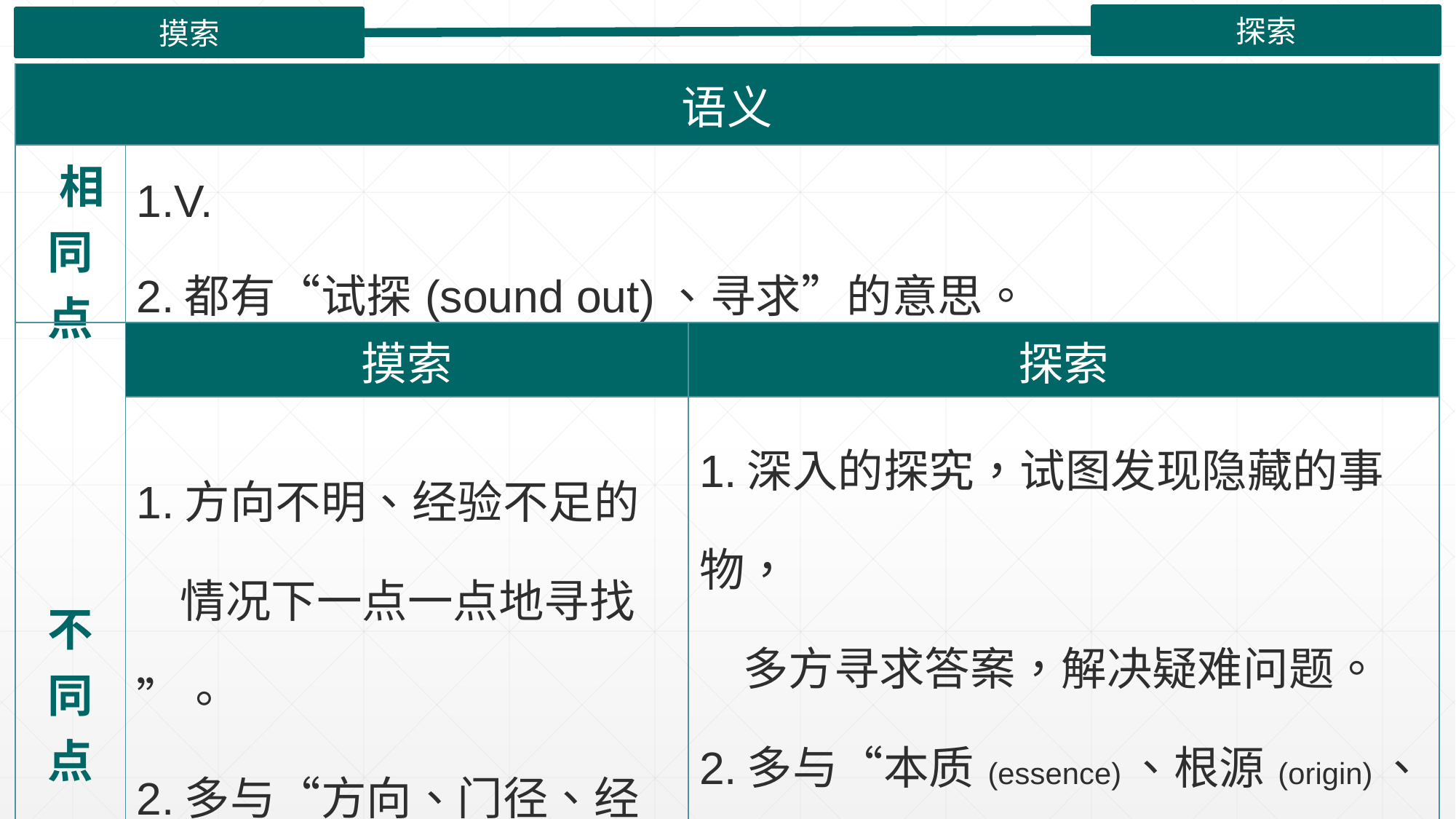

探索
摸索
| 语义 |  |  |
| --- | --- | --- |
| 相同点 | 1.V. 2.都有“试探(sound out)、寻求”的意思。 |  |
| 不同点 | 摸索 | 探索 |
|  | 1.方向不明、经验不足的 情况下一点一点地寻找”。 2.多与“方向、门径、经验、 方法”等搭配。 | 1.深入的探究，试图发现隐藏的事物， 多方寻求答案，解决疑难问题。 2.多与“本质(essence)、根源(origin)、奥 秘(mystery)、规律、原因、知识”等 搭配。 |
|  |
| --- |